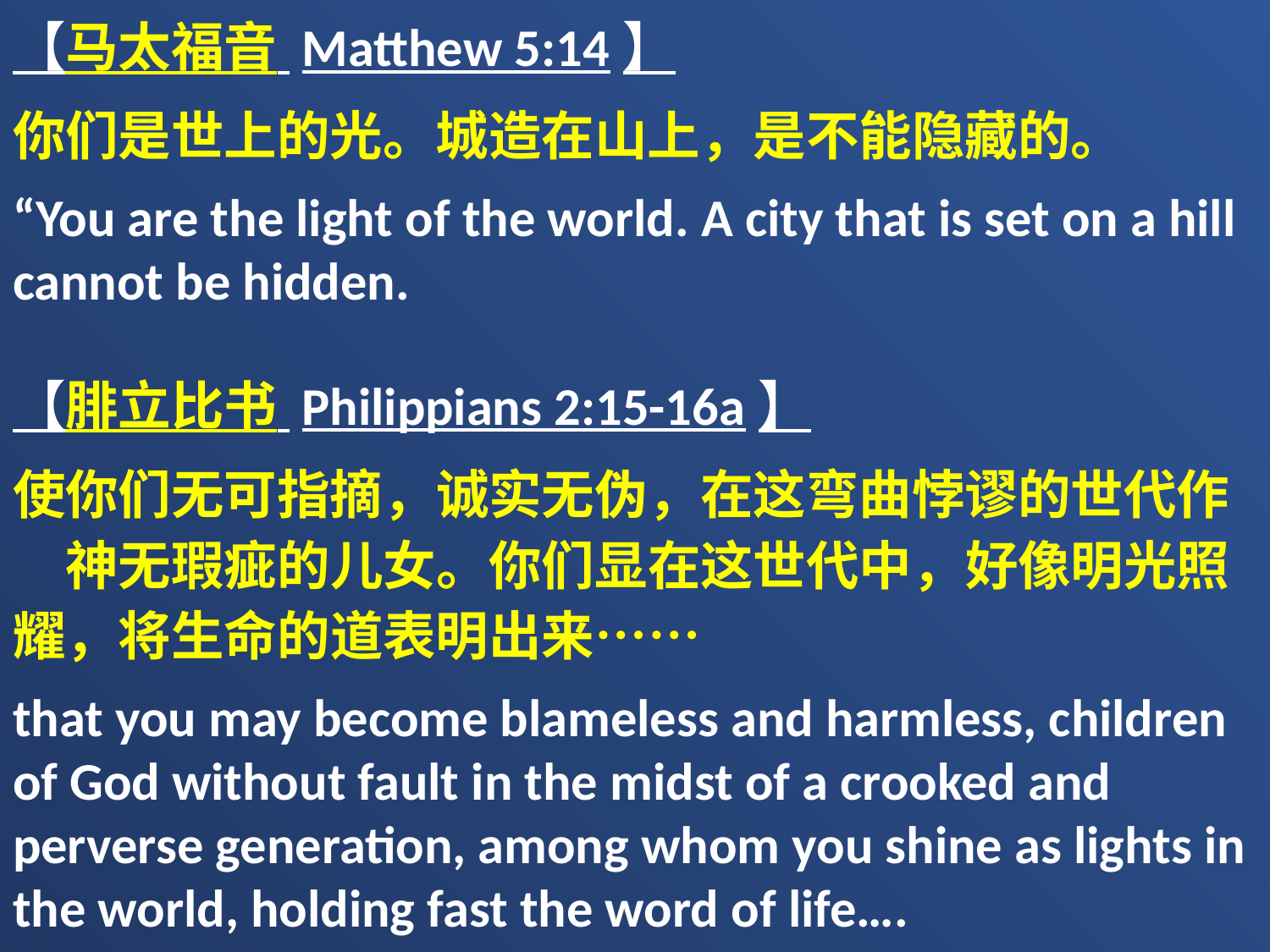

【马太福音 Matthew 5:14】
你们是世上的光。城造在山上，是不能隐藏的。
“You are the light of the world. A city that is set on a hill cannot be hidden.

【腓立比书 Philippians 2:15-16a】
使你们无可指摘，诚实无伪，在这弯曲悖谬的世代作　神无瑕疵的儿女。你们显在这世代中，好像明光照耀，将生命的道表明出来……
that you may become blameless and harmless, children of God without fault in the midst of a crooked and perverse generation, among whom you shine as lights in the world, holding fast the word of life….